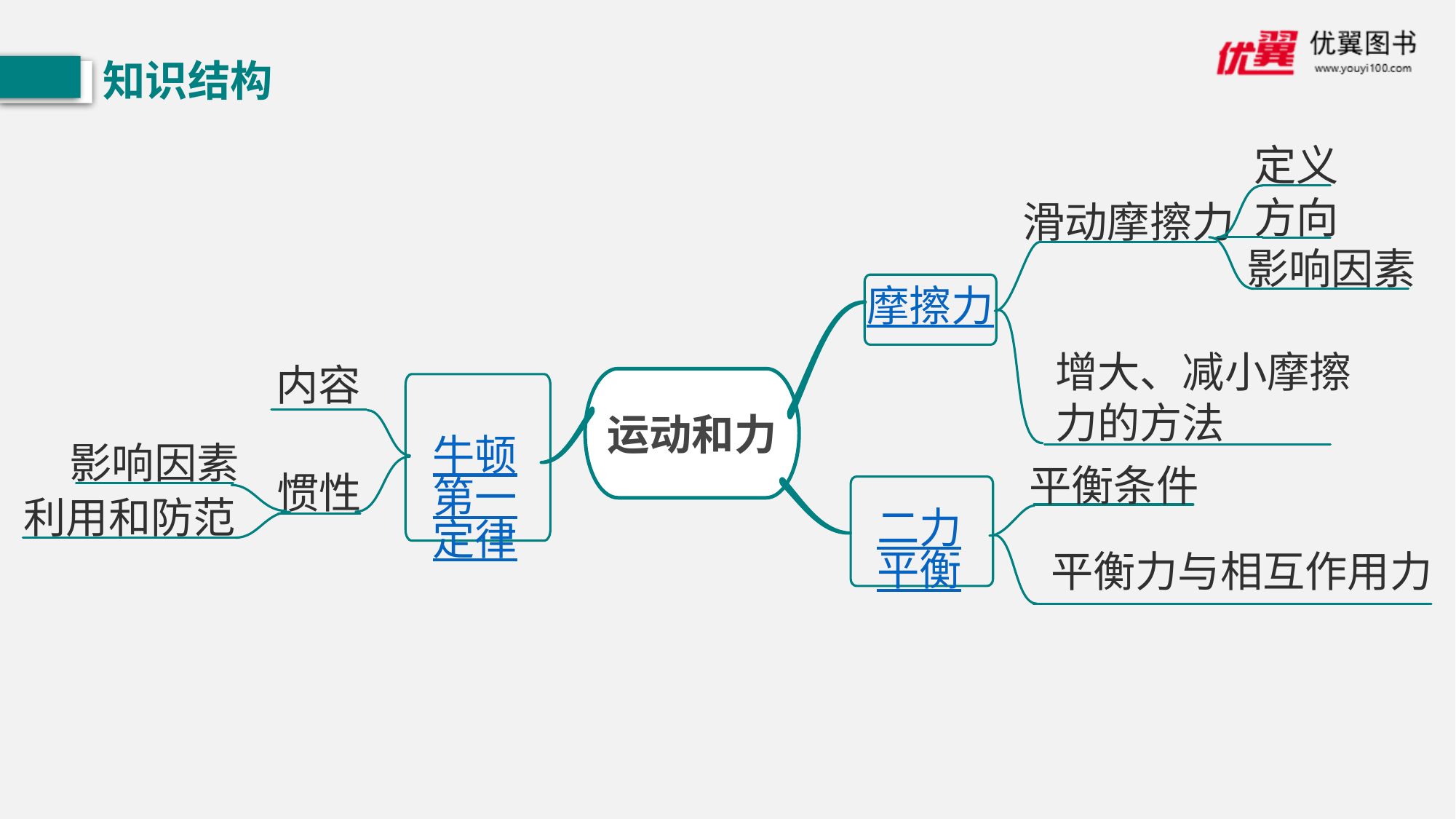

知识结构

定义

方向

滑动摩擦力

影响因素

摩擦力

增大、减小摩擦
力的方法

内容

运动和力
牛顿第一定律

影响因素

平衡条件

惯性

二力平衡

利用和防范

平衡力与相互作用力